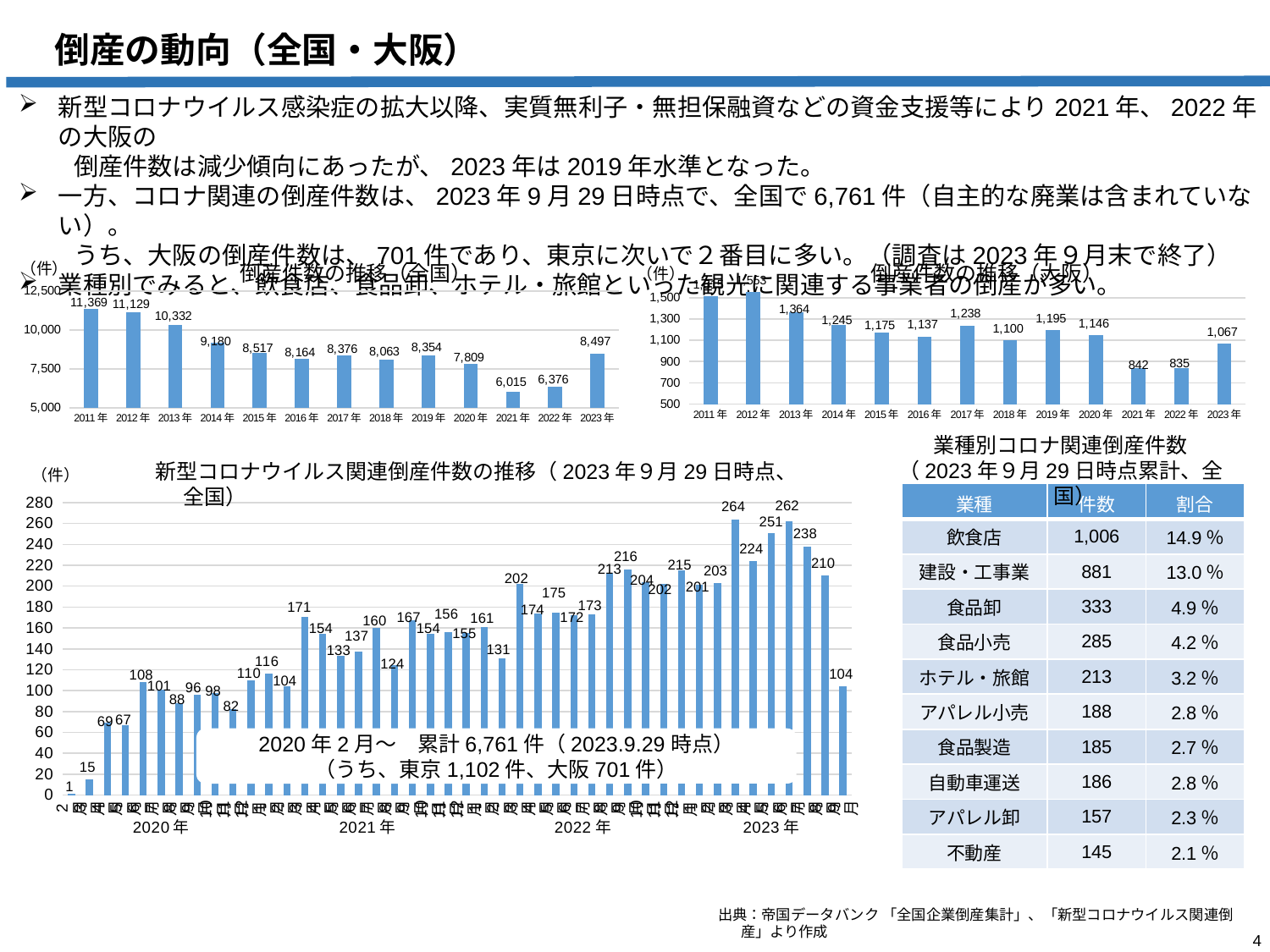

倒産の動向（全国・大阪）
新型コロナウイルス感染症の拡大以降、実質無利子・無担保融資などの資金支援等により2021年、2022年の大阪の
　　 倒産件数は減少傾向にあったが、2023年は2019年水準となった。
一方、コロナ関連の倒産件数は、2023年9月29日時点で、全国で6,761件（自主的な廃業は含まれていない）。
　　 うち、大阪の倒産件数は、701件であり、東京に次いで２番目に多い。（調査は2023年９月末で終了）
業種別でみると、飲食店、食品卸、ホテル・旅館といった観光に関連する事業者の倒産が多い。
（件）
倒産件数の推移（全国）
倒産件数の推移（大阪）
（件）

### Chart

| Category | 大阪 |
|---|---|
| 2011年 | 1515.0 |
| 2012年 | 1553.0 |
| 2013年 | 1364.0 |
| 2014年 | 1245.0 |
| 2015年 | 1175.0 |
| 2016年 | 1137.0 |
| 2017年 | 1238.0 |
| 2018年 | 1100.0 |
| 2019年 | 1195.0 |
| 2020年 | 1146.0 |
| 2021年 | 842.0 |
| 2022年 | 835.0 |
| 2023年 | 1067.0 |

### Chart

| Category | 全国 |
|---|---|
| 2011年 | 11369.0 |
| 2012年 | 11129.0 |
| 2013年 | 10332.0 |
| 2014年 | 9180.0 |
| 2015年 | 8517.0 |
| 2016年 | 8164.0 |
| 2017年 | 8376.0 |
| 2018年 | 8063.0 |
| 2019年 | 8354.0 |
| 2020年 | 7809.0 |
| 2021年 | 6015.0 |
| 2022年 | 6376.0 |
| 2023年 | 8497.0 |
業種別コロナ関連倒産件数
（2023年９月29日時点累計、全国）
新型コロナウイルス関連倒産件数の推移（2023年９月29日時点、全国）
（件）

### Chart

| Category |  |
|---|---|
| 2
月 | 1.0 |
| 3
月 | 15.0 |
| 4
月 | 69.0 |
| 5
月 | 67.0 |
| 6
月 | 108.0 |
| 7
月 | 101.0 |
| 8
月 | 88.0 |
| 9
月 | 96.0 |
| 10
月 | 98.0 |
| 11
月 | 82.0 |
| 12
月 | 110.0 |
| 1
月 | 116.0 |
| 2
月 | 104.0 |
| 3
月 | 171.0 |
| 4
月 | 154.0 |
| 5
月 | 133.0 |
| 6
月 | 137.0 |
| 7
月 | 160.0 |
| 8
月 | 124.0 |
| 9
月 | 167.0 |
| 10
月 | 154.0 |
| 11
月 | 156.0 |
| 12
月 | 155.0 |
| 1
月 | 161.0 |
| 2
月 | 131.0 |
| 3
月 | 202.0 |
| 4
月 | 174.0 |
| 5
月 | 175.0 |
| 6
月 | 172.0 |
| 7
月 | 173.0 |
| 8
月 | 213.0 |
| 9
月 | 216.0 |
| 10
月 | 204.0 |
| 11
月 | 202.0 |
| 12
月 | 215.0 |
| 1
月 | 201.0 |
| 2
月 | 203.0 |
| 3
月 | 264.0 |
| 4
月 | 224.0 |
| 5
月 | 251.0 |
| 6
月 | 262.0 |
| 7
月 | 238.0 |
| 8
月 | 210.0 |
| 9
月 | 104.0 |
| 業種 | 件数 | 割合 |
| --- | --- | --- |
| 飲食店 | 1,006 | 14.9％ |
| 建設・工事業 | 881 | 13.0％ |
| 食品卸 | 333 | 4.9％ |
| 食品小売 | 285 | 4.2％ |
| ホテル・旅館 | 213 | 3.2％ |
| アパレル小売 | 188 | 2.8％ |
| 食品製造 | 185 | 2.7％ |
| 自動車運送 | 186 | 2.8％ |
| アパレル卸 | 157 | 2.3％ |
| 不動産 | 145 | 2.1％ |
2020年2月～　累計6,761件（2023.9.29時点）
（うち、東京1,102件、大阪701件）
出典：帝国データバンク 「全国企業倒産集計」、「新型コロナウイルス関連倒産」より作成
4